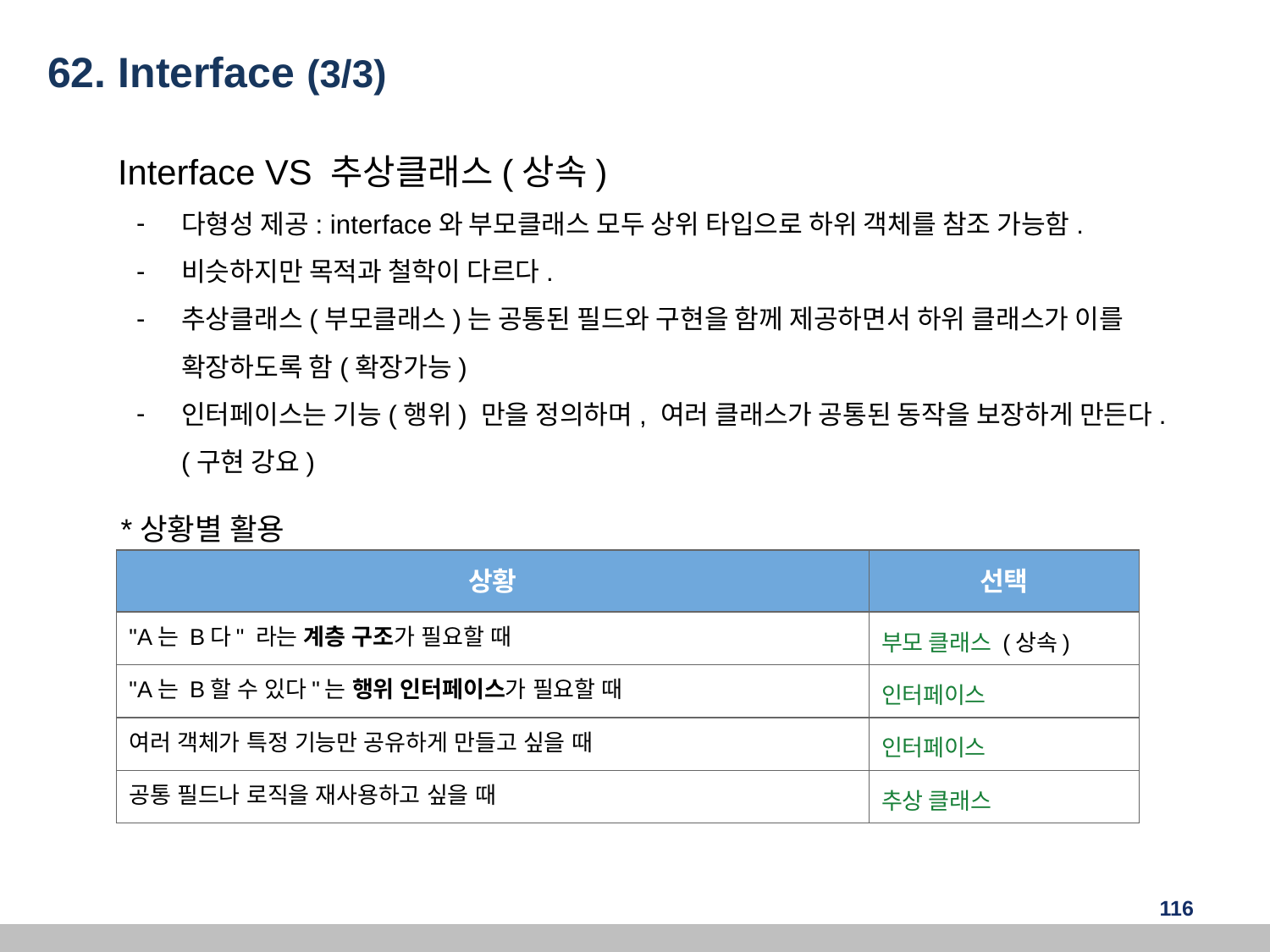

62. Interface (3/3)
Interface VS 추상클래스(상속)
다형성 제공: interface와 부모클래스 모두 상위 타입으로 하위 객체를 참조 가능함.
비슷하지만 목적과 철학이 다르다.
추상클래스(부모클래스)는 공통된 필드와 구현을 함께 제공하면서 하위 클래스가 이를 확장하도록 함(확장가능)
인터페이스는 기능(행위) 만을 정의하며, 여러 클래스가 공통된 동작을 보장하게 만든다.(구현 강요)
*상황별 활용
| 상황 | 선택 |
| --- | --- |
| "A는 B다" 라는 계층 구조가 필요할 때 | 부모 클래스 (상속) |
| "A는 B할 수 있다"는 행위 인터페이스가 필요할 때 | 인터페이스 |
| 여러 객체가 특정 기능만 공유하게 만들고 싶을 때 | 인터페이스 |
| 공통 필드나 로직을 재사용하고 싶을 때 | 추상 클래스 |
116